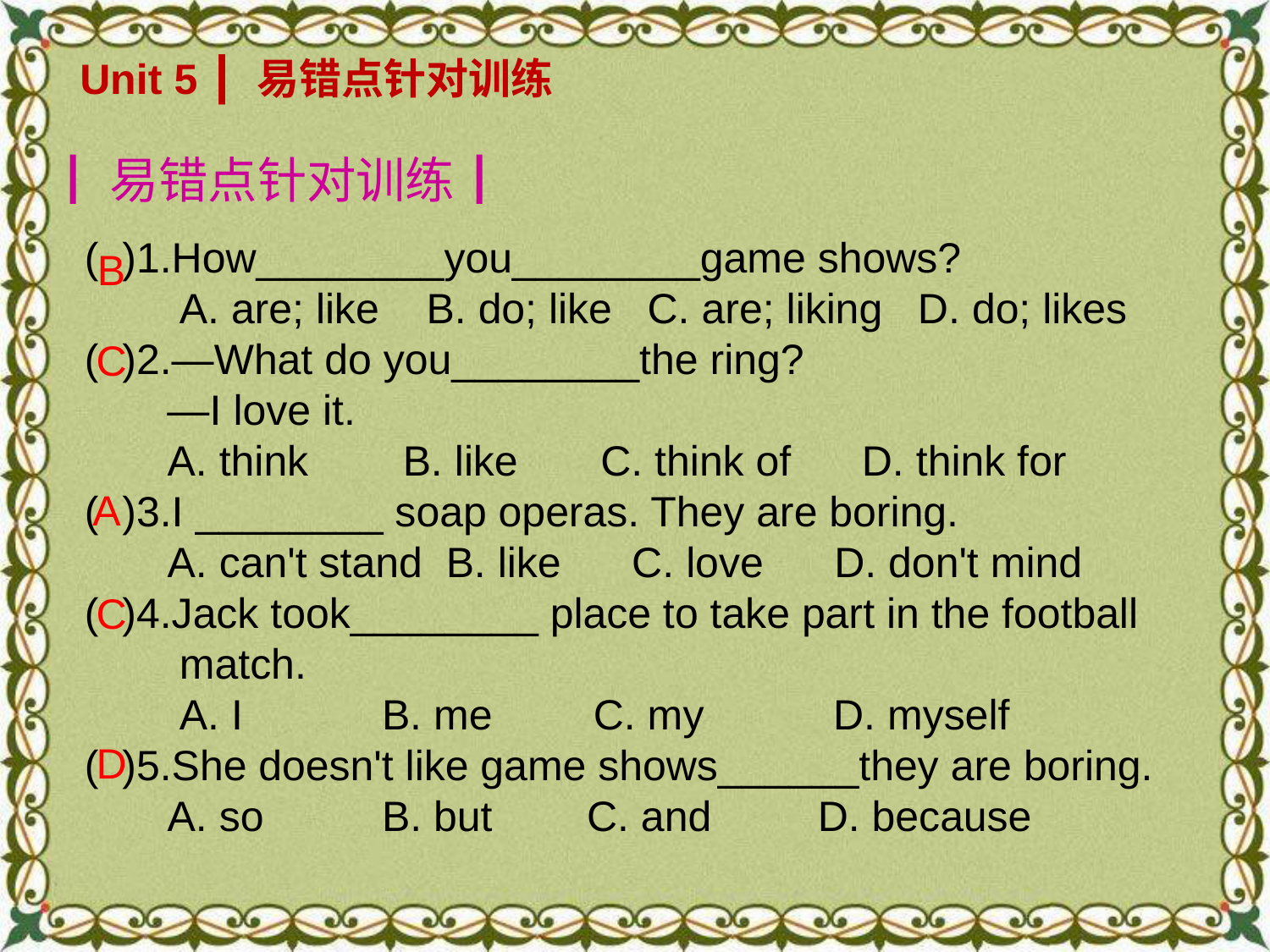

Unit 5 ┃ 易错点针对训练
┃易错点针对训练┃

(  )1.How________you________game shows?
        A. are; like    B. do; like   C. are; liking   D. do; likes
(  )2.—What do you________the ring?
       —I love it.
       A. think        B. like       C. think of      D. think for
(  )3.I ________ soap operas. They are boring.
       A. can't stand  B. like      C. love      D. don't mind
(  )4.Jack took________ place to take part in the football
        match.
        A. I　        B. me　    C. my　       D. myself
(  )5.She doesn't like game shows______they are boring.
       A. so          B. but        C. and         D. because
B
C
 A
C
D